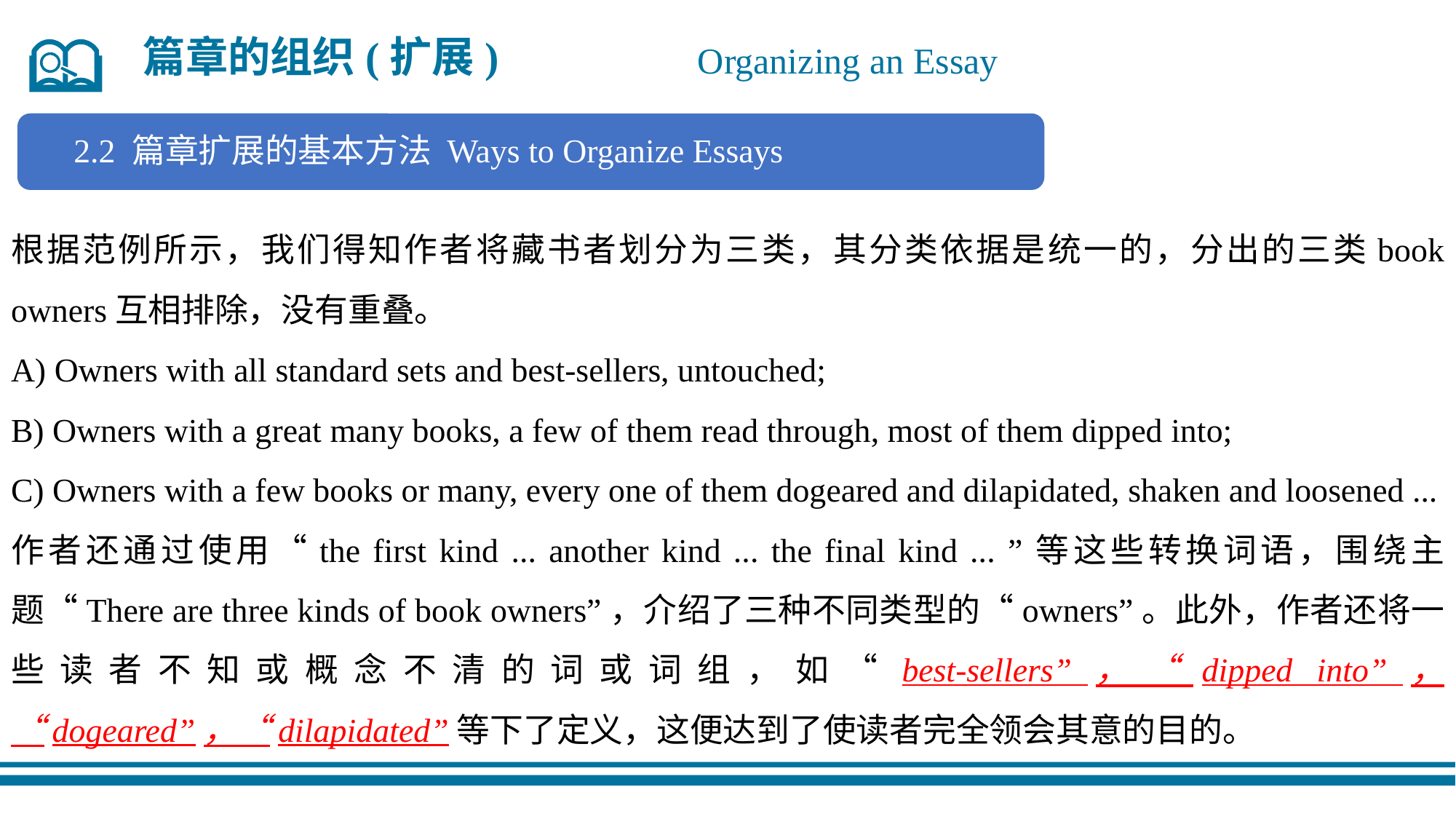

篇章的组织(扩展)
Organizing an Essay
2.2 篇章扩展的基本方法 Ways to Organize Essays

根据范例所示，我们得知作者将藏书者划分为三类，其分类依据是统一的，分出的三类book owners互相排除，没有重叠。
A) Owners with all standard sets and best-sellers, untouched;
B) Owners with a great many books, a few of them read through, most of them dipped into;
C) Owners with a few books or many, every one of them dogeared and dilapidated, shaken and loosened ...
作者还通过使用“the first kind ... another kind ... the final kind ... ”等这些转换词语，围绕主题“There are three kinds of book owners”，介绍了三种不同类型的“owners”。此外，作者还将一些读者不知或概念不清的词或词组，如“best-sellers”，“dipped into”， “dogeared”，“dilapidated”等下了定义，这便达到了使读者完全领会其意的目的。